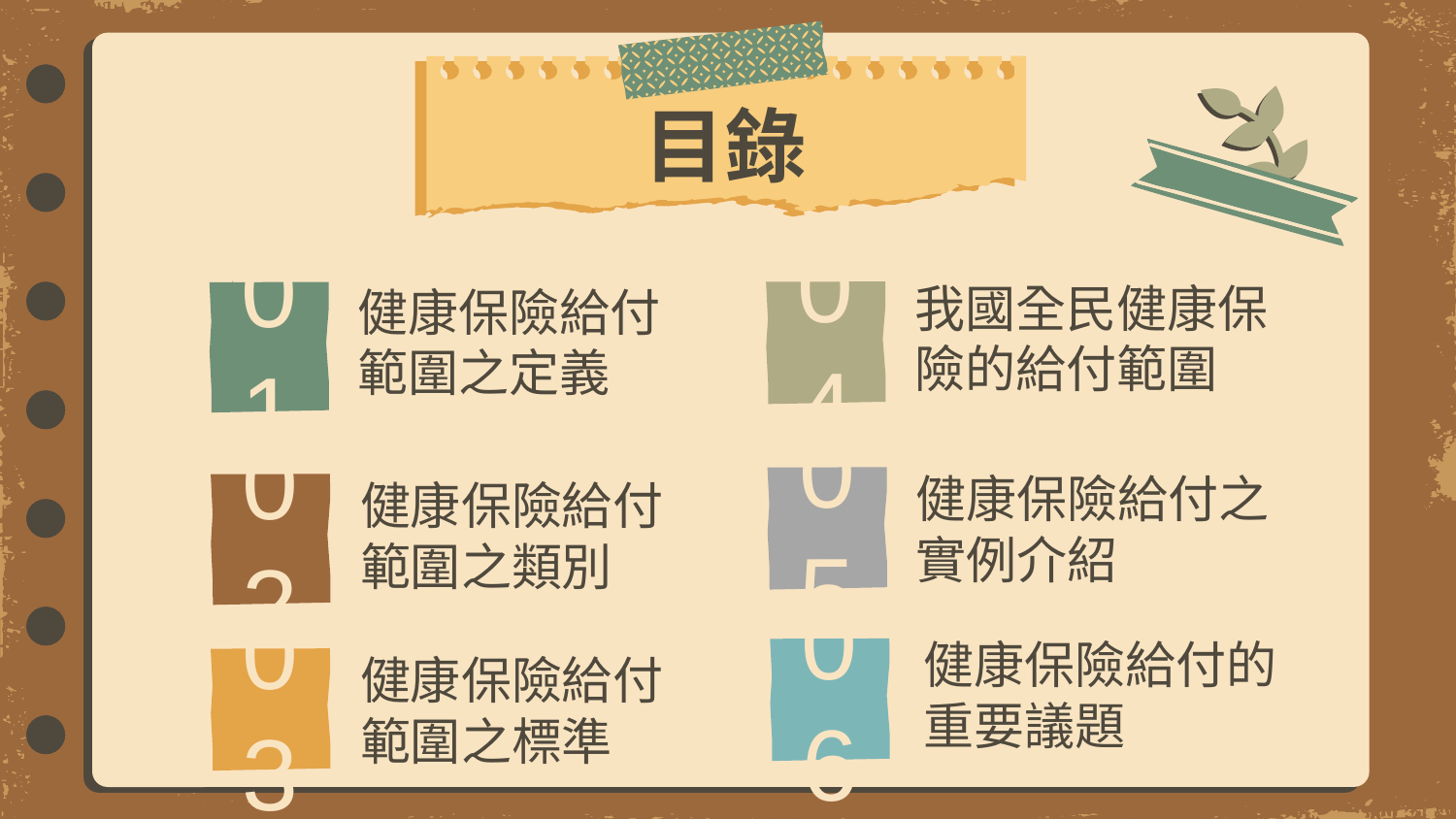

目錄

04

01
我國全民健康保險的給付範圍
健康保險給付範圍之定義

05
02
健康保險給付範圍之類別

健康保險給付之實例介紹

06
03
健康保險給付範圍之標準
健康保險給付的重要議題